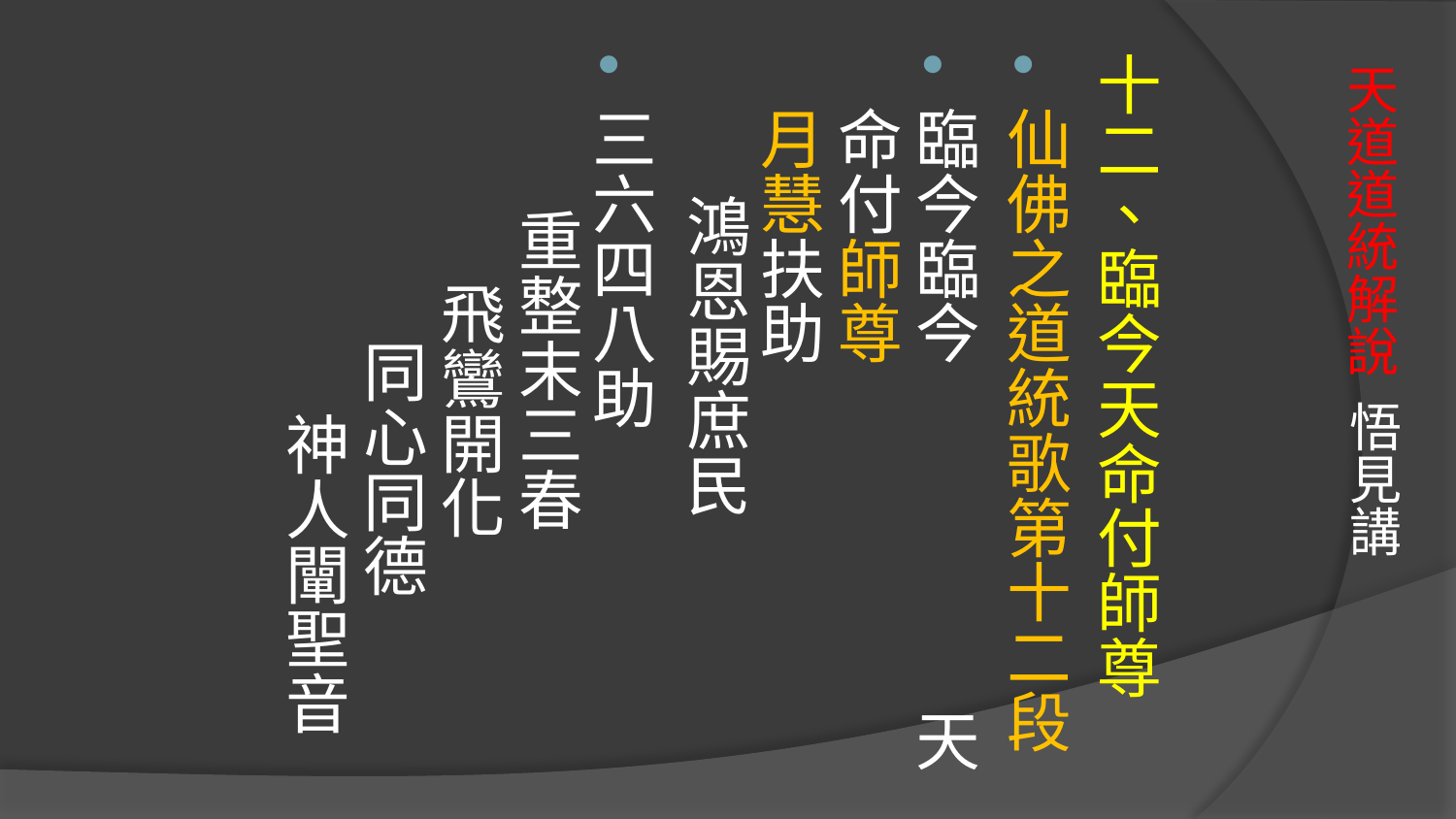

十二、臨今天命付師尊
仙佛之道統歌第十二段
臨今臨今　                   天命付師尊　                        月慧扶助　                              鴻恩賜庶民
三六四八助　                           重整末三春　                         飛鸞開化　                            同心同德　                             神人闡聖音

# 天道道統解說  悟見講